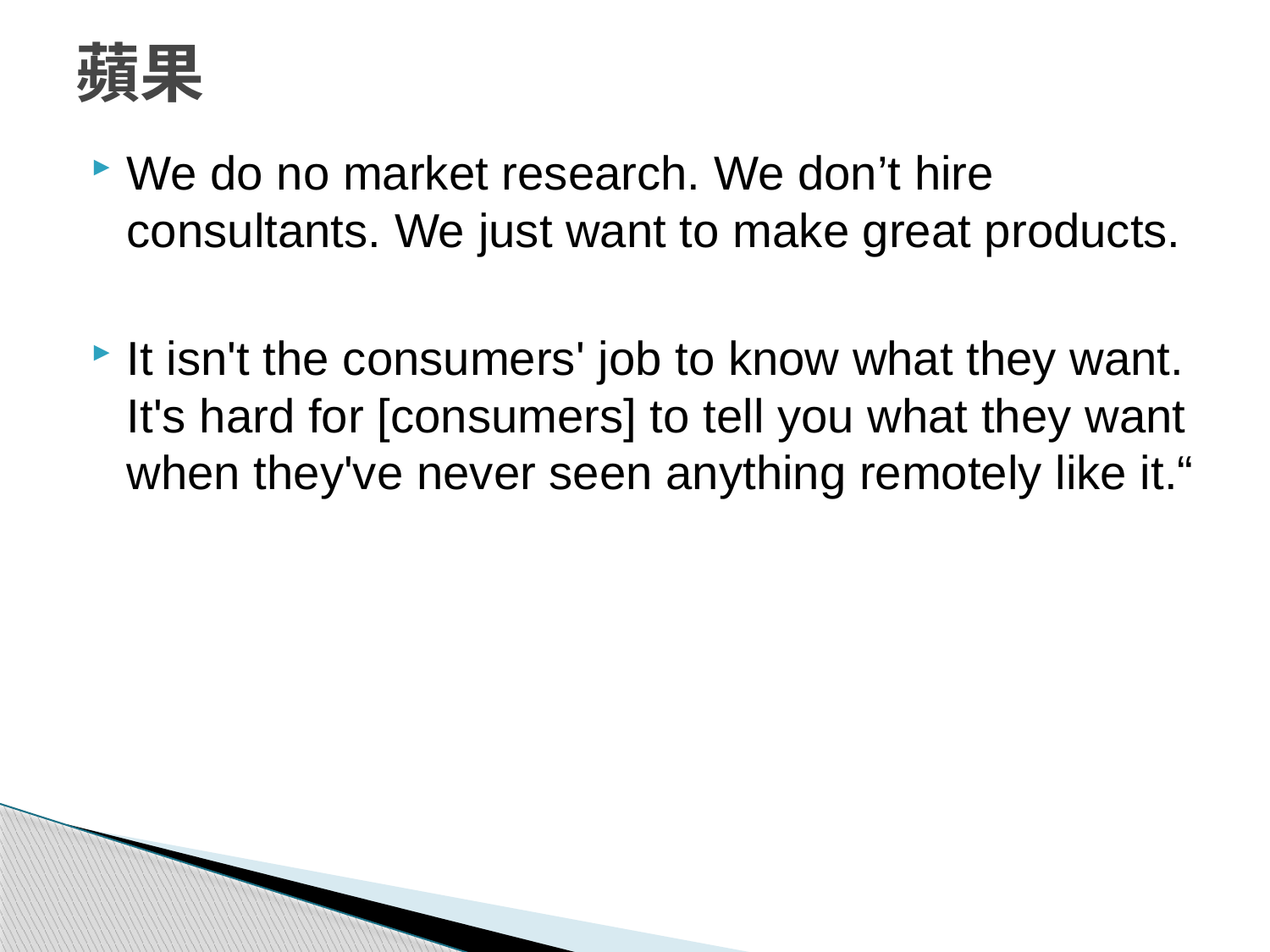

# 蘋果
We do no market research. We don’t hire consultants. We just want to make great products.

It isn't the consumers' job to know what they want. It's hard for [consumers] to tell you what they want when they've never seen anything remotely like it.“